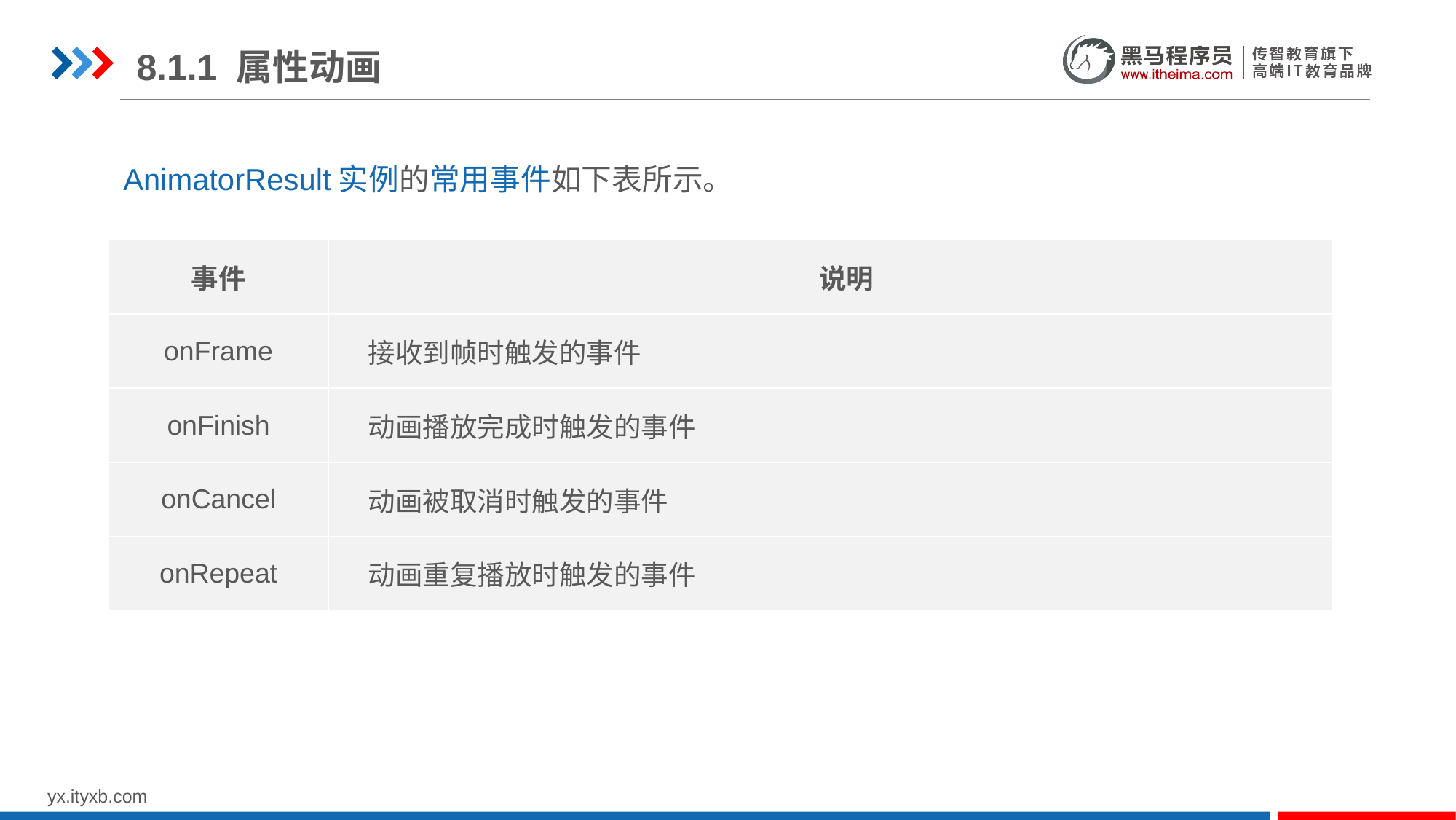

8.1.1 属性动画
AnimatorResult实例的常用事件如下表所示。
| 事件 | 说明 |
| --- | --- |
| onFrame | 接收到帧时触发的事件 |
| onFinish | 动画播放完成时触发的事件 |
| onCancel | 动画被取消时触发的事件 |
| onRepeat | 动画重复播放时触发的事件 |